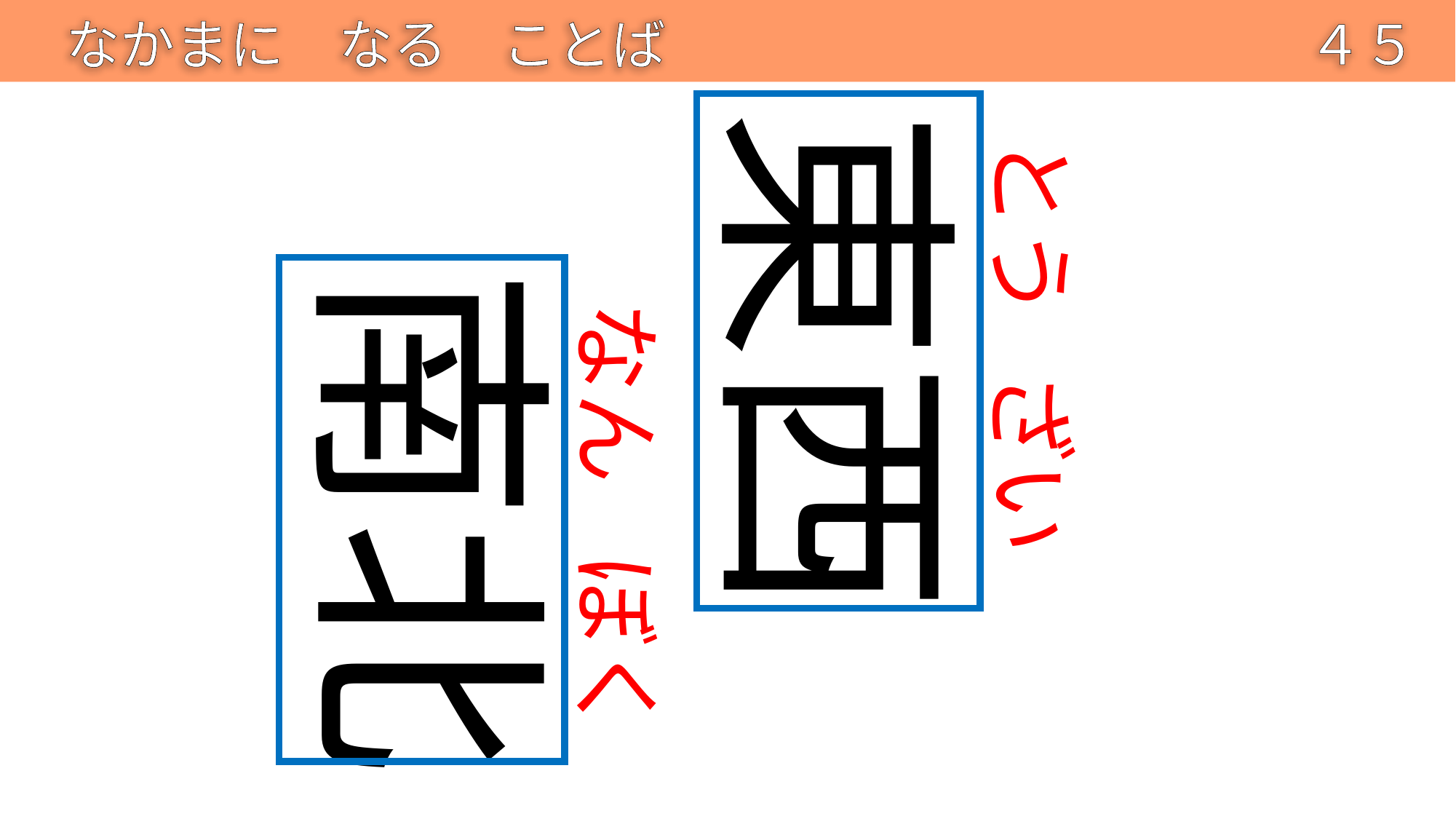

なかまに　なる　ことば
４５

東西
とう
南北

なん
ざい
ぼく